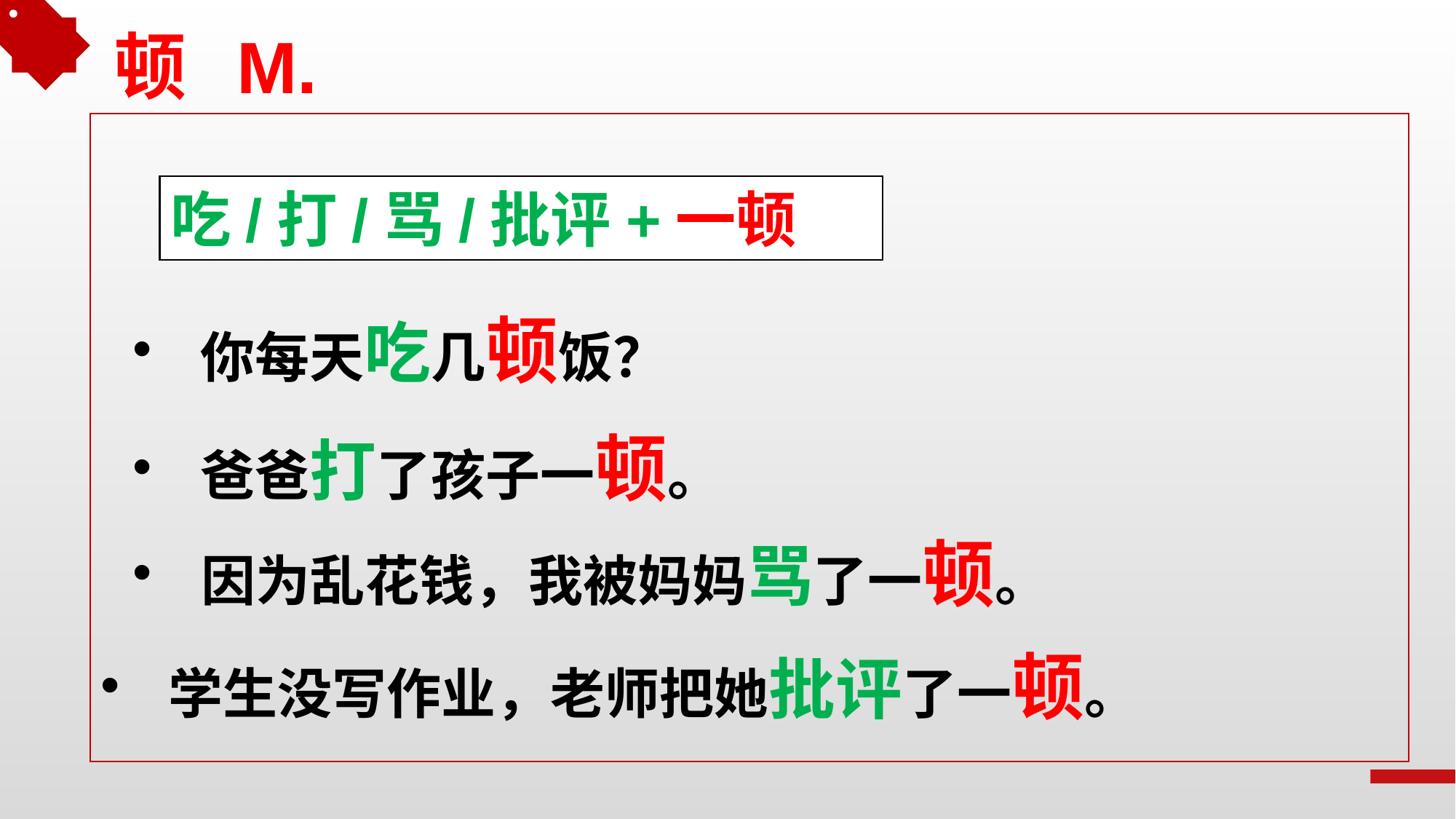

顿  M.

吃/打/骂/批评+一顿
你每天吃几顿饭？
爸爸打了孩子一顿。
因为乱花钱，我被妈妈骂了一顿。
学生没写作业，老师把她批评了一顿。